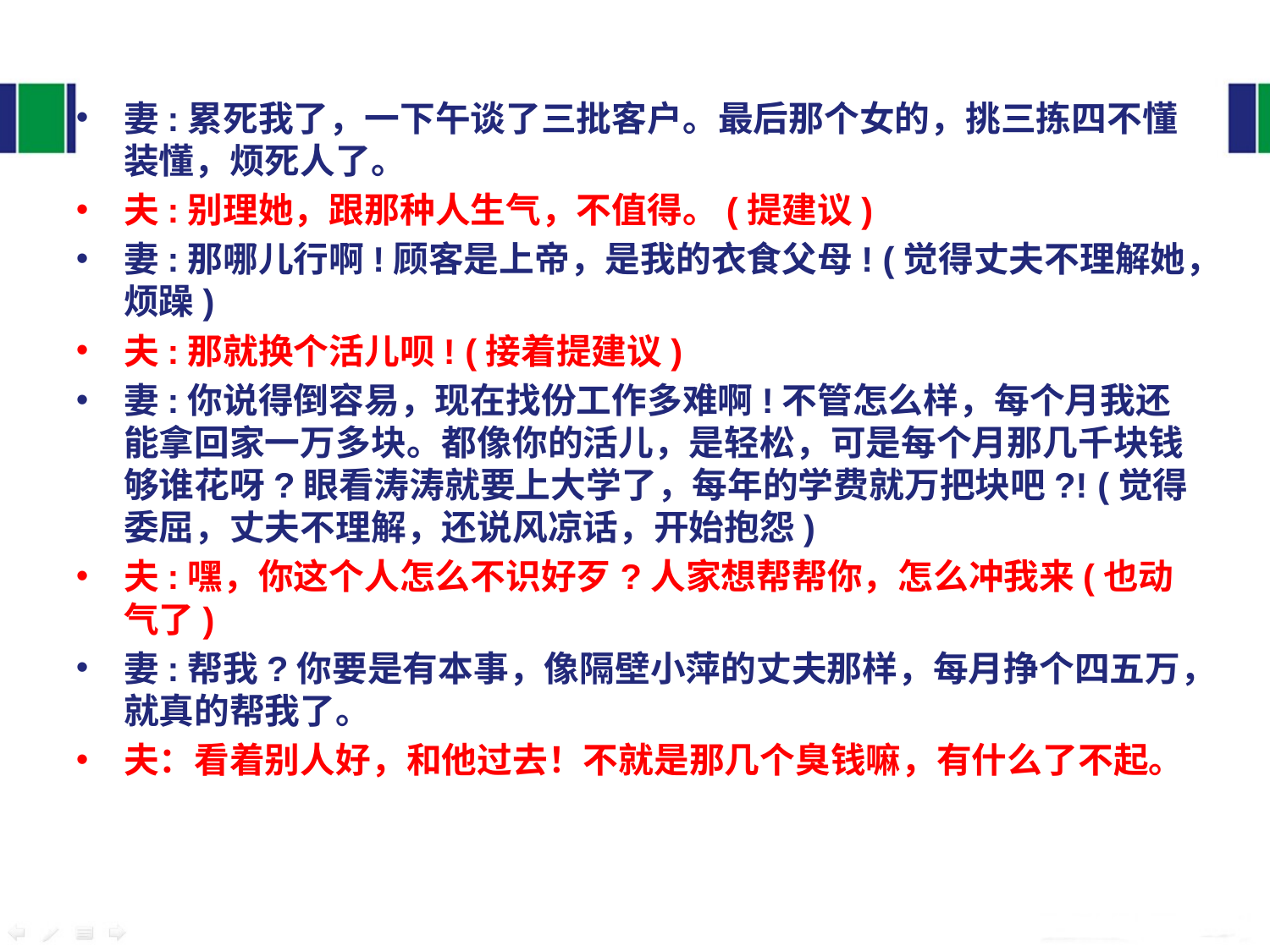

妻:累死我了，一下午谈了三批客户。最后那个女的，挑三拣四不懂装懂，烦死人了。
夫:别理她，跟那种人生气，不值得。(提建议)
妻:那哪儿行啊!顾客是上帝，是我的衣食父母! (觉得丈夫不理解她，烦躁)
夫:那就换个活儿呗! (接着提建议)
妻:你说得倒容易，现在找份工作多难啊!不管怎么样，每个月我还能拿回家一万多块。都像你的活儿，是轻松，可是每个月那几千块钱够谁花呀?眼看涛涛就要上大学了，每年的学费就万把块吧?! (觉得委屈，丈夫不理解，还说风凉话，开始抱怨)
夫:嘿，你这个人怎么不识好歹?人家想帮帮你，怎么冲我来(也动气了)
妻:帮我?你要是有本事，像隔壁小萍的丈夫那样，每月挣个四五万，就真的帮我了。
夫：看着别人好，和他过去！不就是那几个臭钱嘛，有什么了不起。